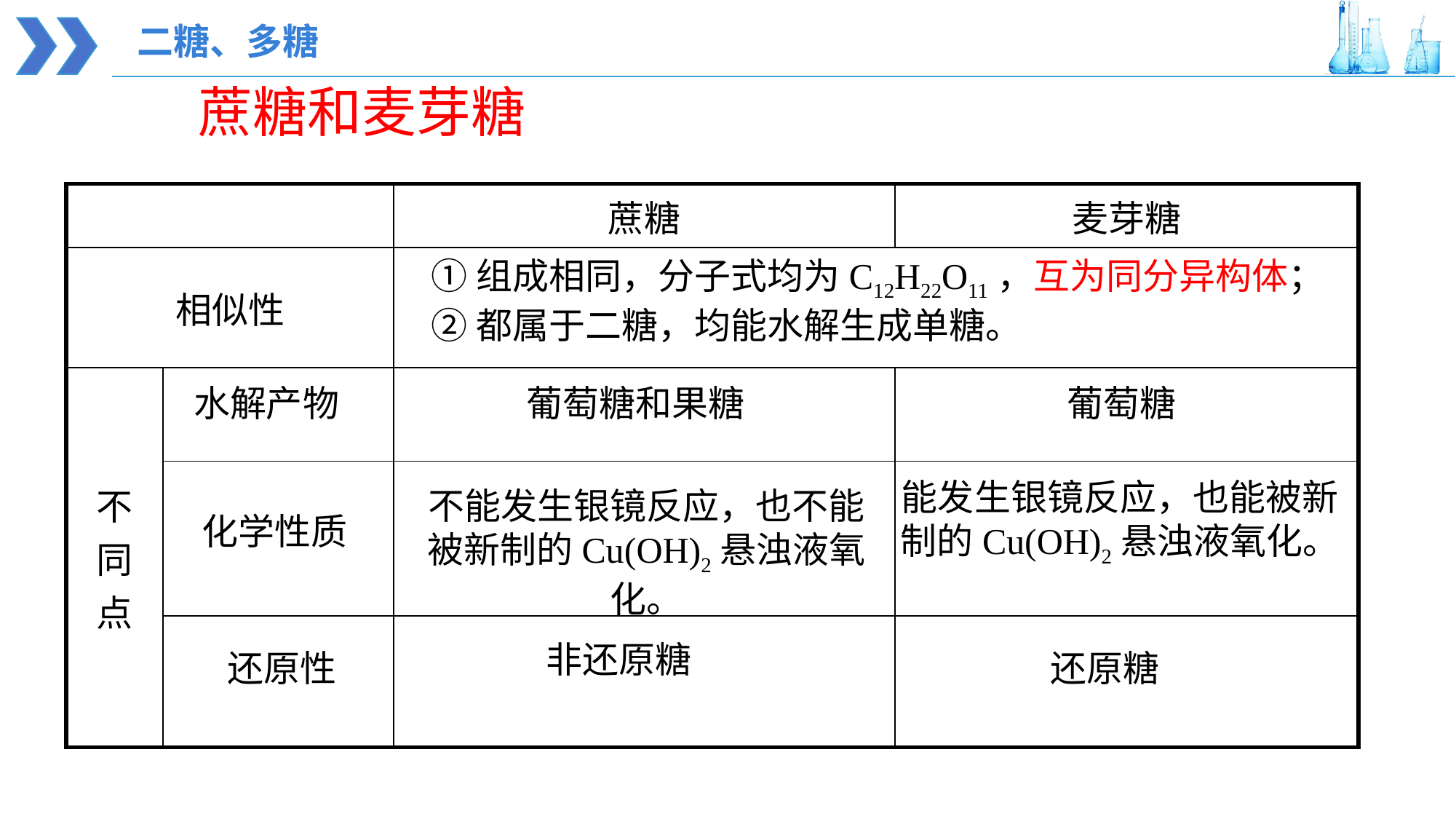

二糖、多糖
                    蔗糖和麦芽糖
|  |  | 蔗糖 | 麦芽糖 |
| --- | --- | --- | --- |
| 相似性 |  |  |  |
| 不 同 点 |  |  |  |
|  |  |  |  |
|  |  |  |  |
①组成相同，分子式均为C12H22O11，互为同分异构体；
②都属于二糖，均能水解生成单糖。
水解产物
葡萄糖和果糖

葡萄糖

能发生银镜反应，也能被新制的Cu(OH)2悬浊液氧化。

不能发生银镜反应，也不能被新制的Cu(OH)2悬浊液氧化。

化学性质
非还原糖
还原性
还原糖